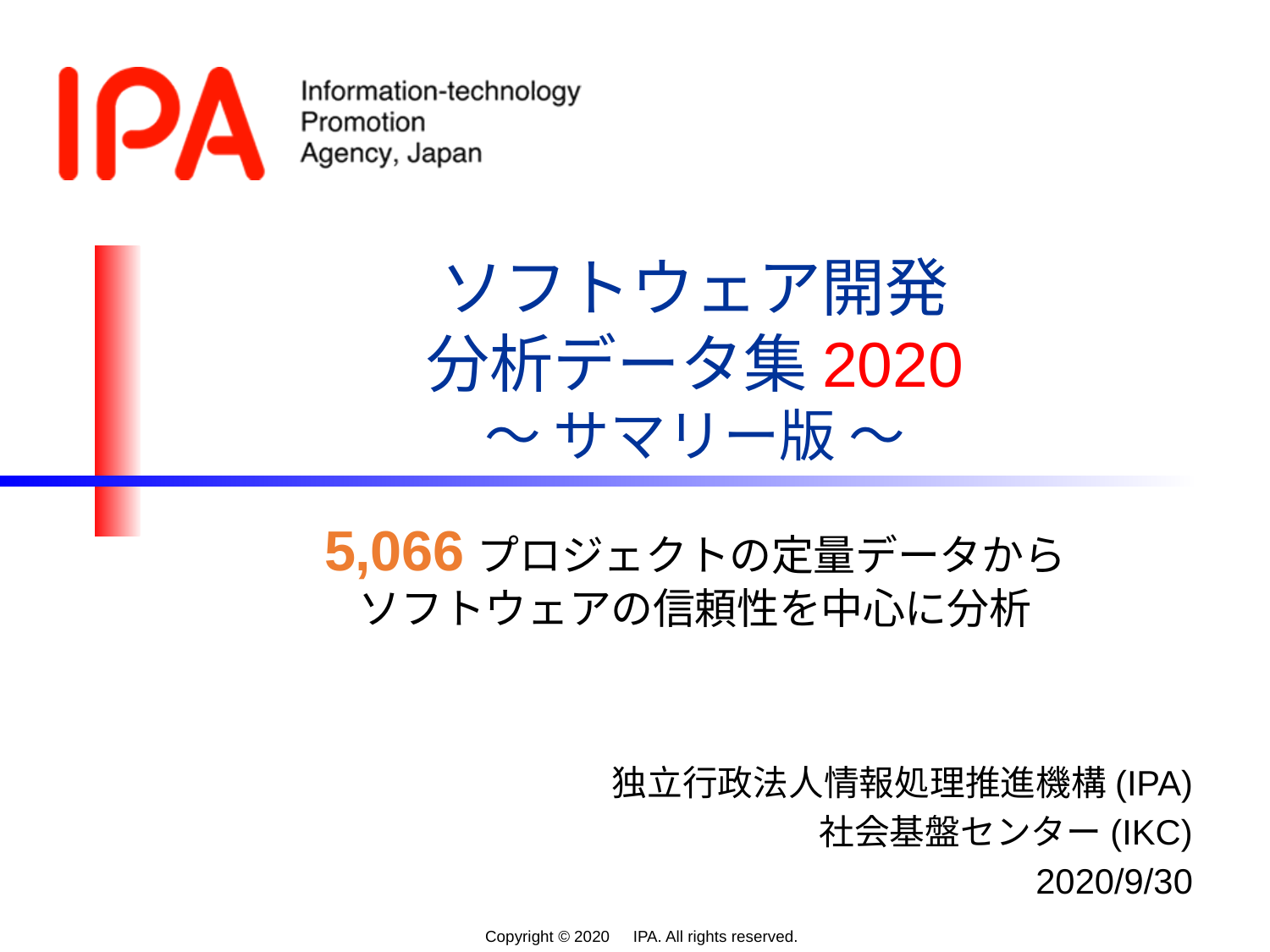

# ソフトウェア開発 分析データ集2020 ～ サマリー版 ～
5,066プロジェクトの定量データから
ソフトウェアの信頼性を中心に分析
独立行政法人情報処理推進機構(IPA)
社会基盤センター(IKC)
2020/9/30